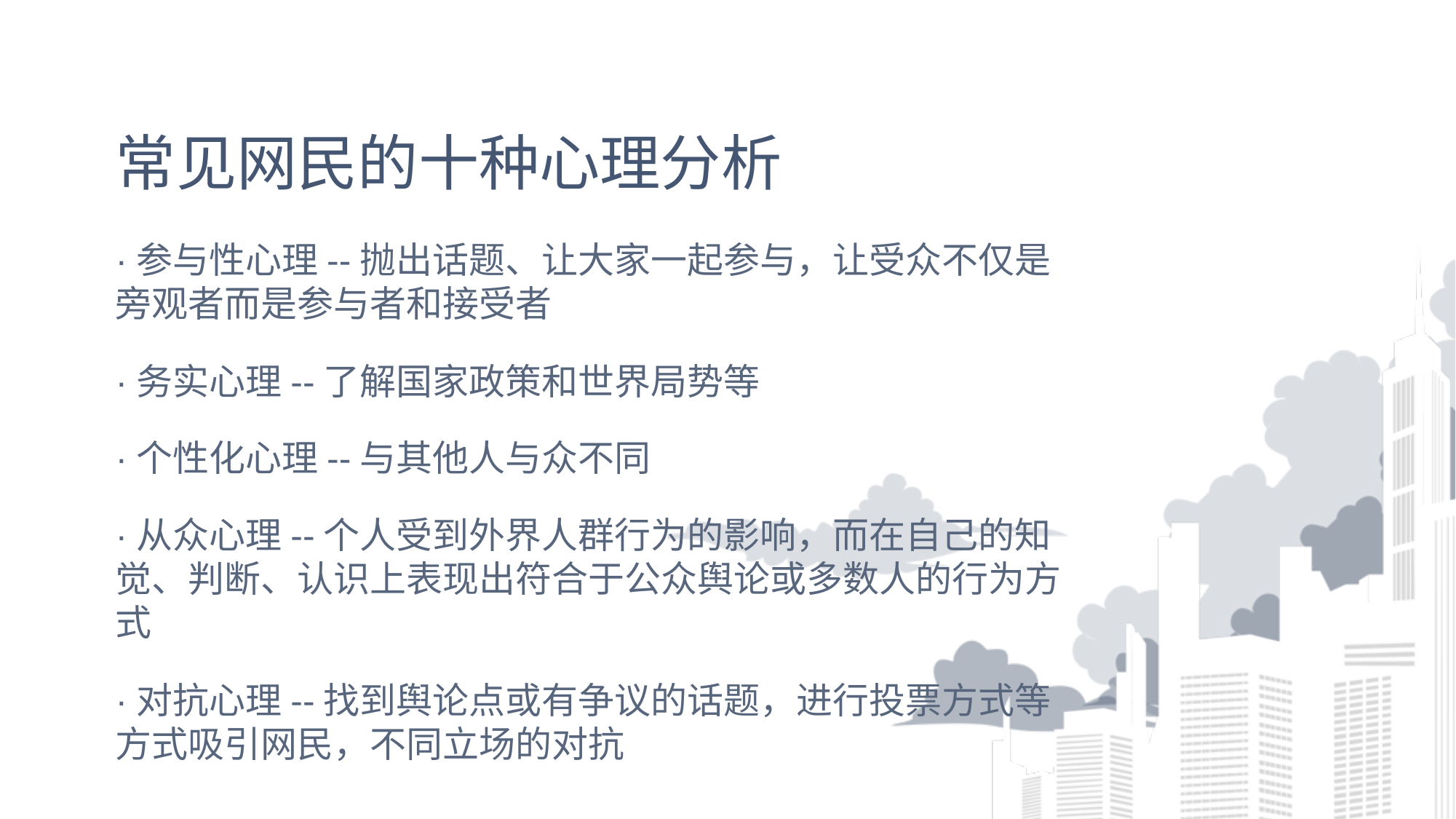

# 常见网民的十种心理分析
·参与性心理--抛出话题、让大家一起参与，让受众不仅是旁观者而是参与者和接受者
·务实心理--了解国家政策和世界局势等
·个性化心理--与其他人与众不同
·从众心理--个人受到外界人群行为的影响，而在自己的知觉、判断、认识上表现出符合于公众舆论或多数人的行为方式
·对抗心理--找到舆论点或有争议的话题，进行投票方式等方式吸引网民，不同立场的对抗